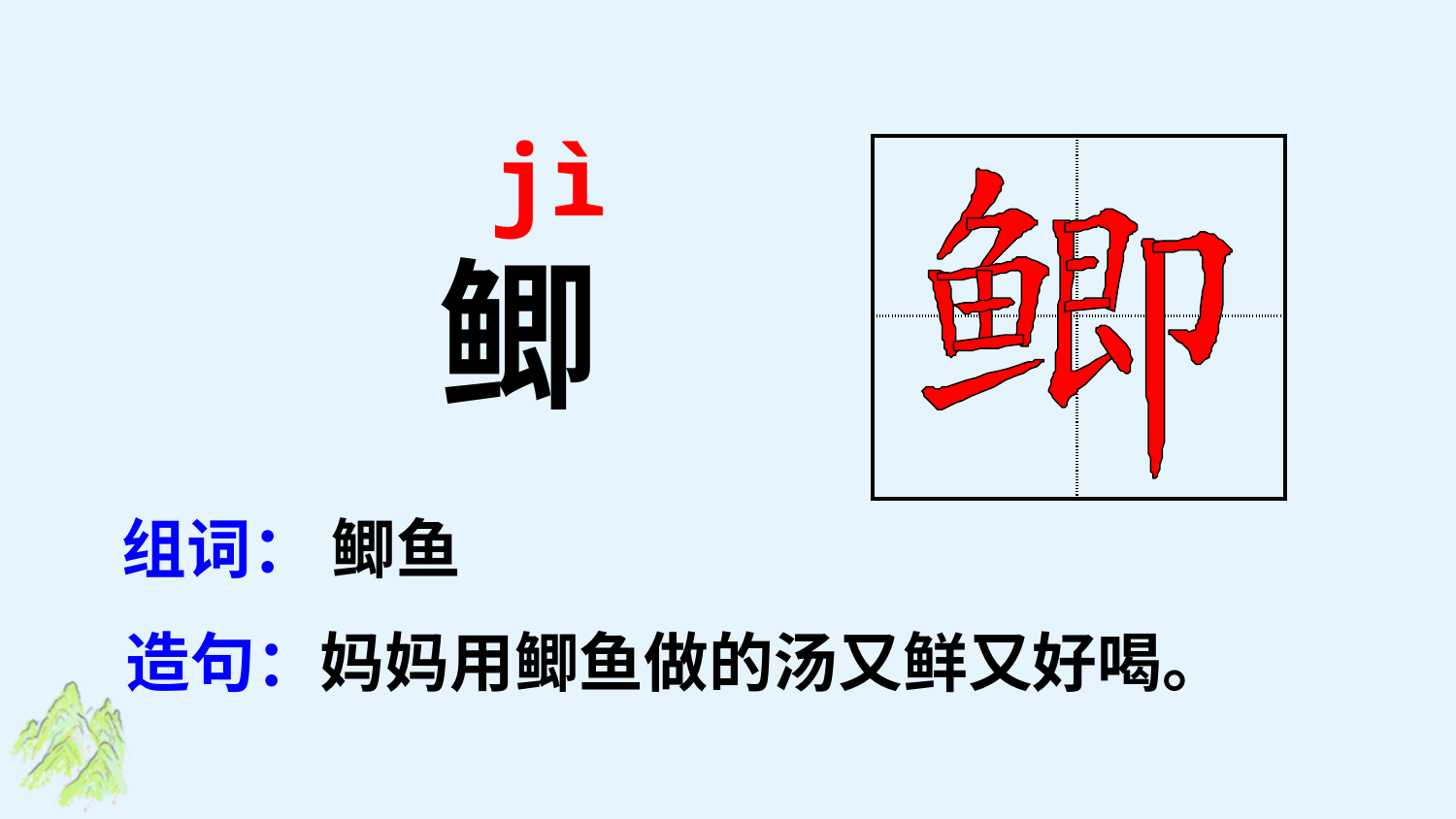

jì
|  |  |
| --- | --- |
|  |  |

鲫

组词： 鲫鱼
造句：妈妈用鲫鱼做的汤又鲜又好喝。